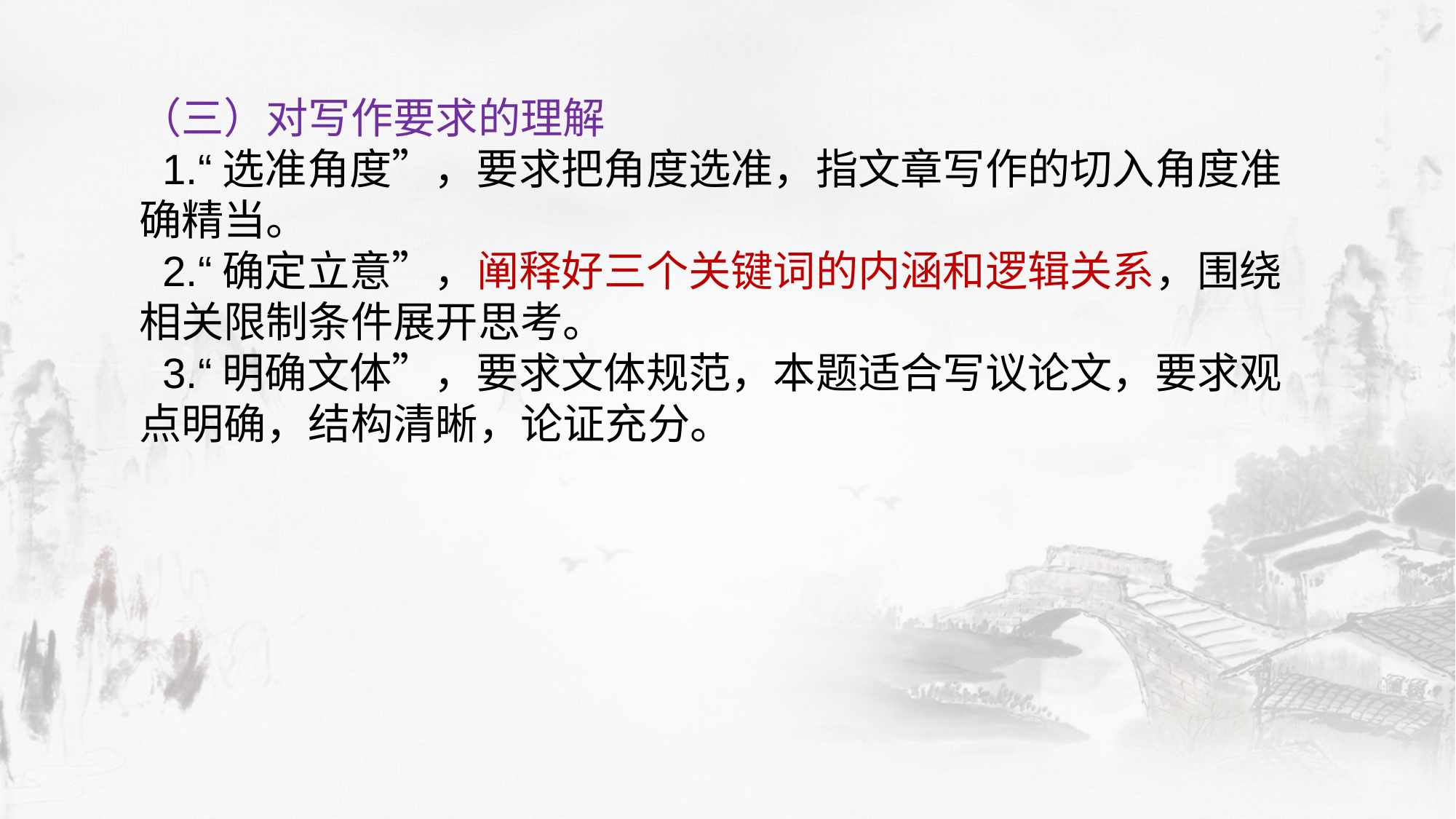

（三）对写作要求的理解
  1.“选准角度”，要求把角度选准，指文章写作的切入角度准确精当。
  2.“确定立意”，阐释好三个关键词的内涵和逻辑关系，围绕相关限制条件展开思考。
  3.“明确文体”，要求文体规范，本题适合写议论文，要求观点明确，结构清晰，论证充分。